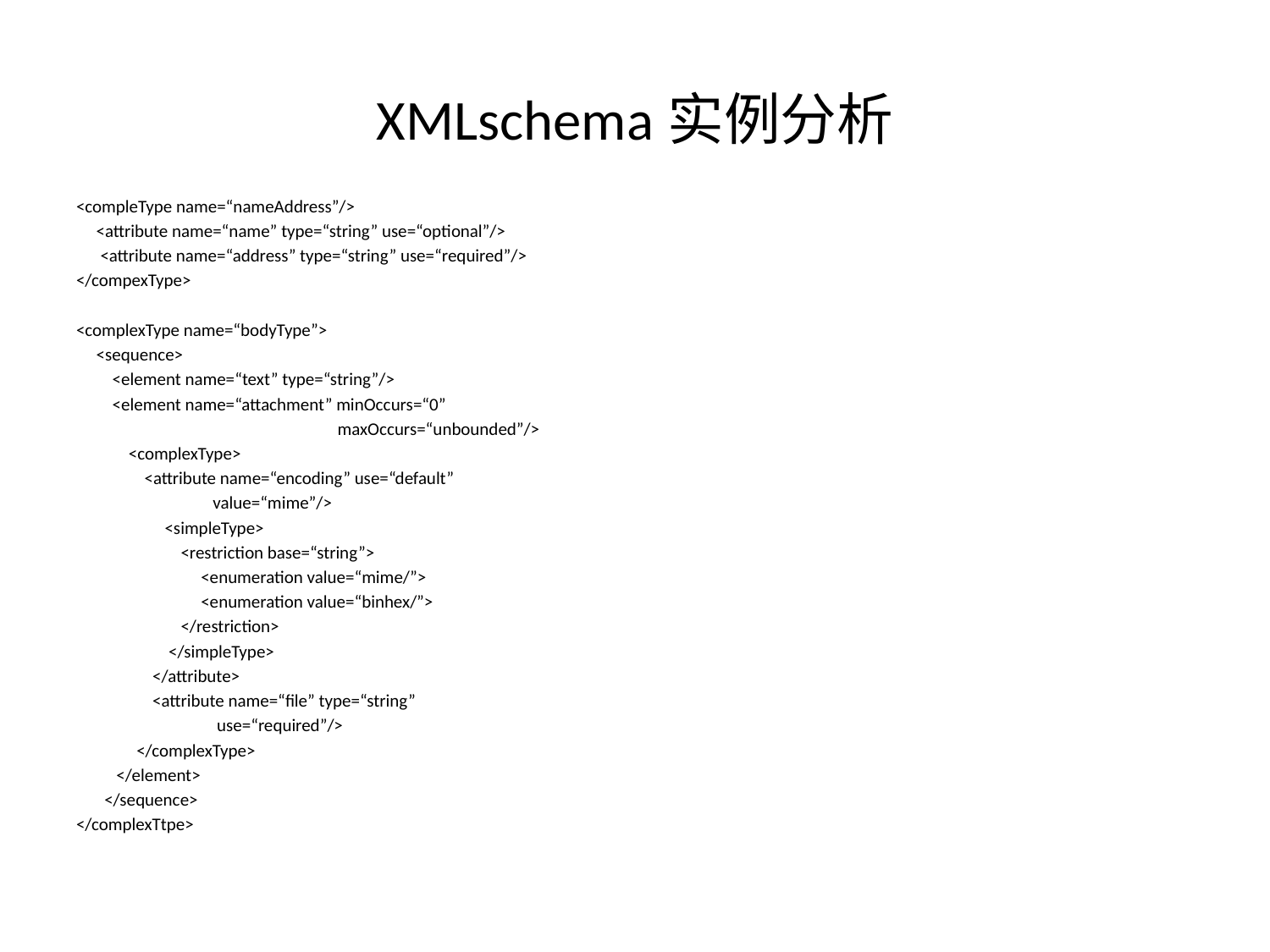

# XMLschema实例分析
<compleType name=“nameAddress”/>
     <attribute name=“name” type=“string” use=“optional”/>
      <attribute name=“address” type=“string” use=“required”/>
</compexType>

<complexType name=“bodyType”>
     <sequence>
         <element name=“text” type=“string”/>
         <element name=“attachment” minOccurs=“0”
                                                                 maxOccurs=“unbounded”/>
             <complexType>
                 <attribute name=“encoding” use=“default”
                                  value=“mime”/>
                      <simpleType>
                          <restriction base=“string”>
                               <enumeration value=“mime/”>
                               <enumeration value=“binhex/”>
                          </restriction>
                       </simpleType>
                   </attribute>
                   <attribute name=“file” type=“string”
                                   use=“required”/>
               </complexType>
          </element>
       </sequence>
</complexTtpe>